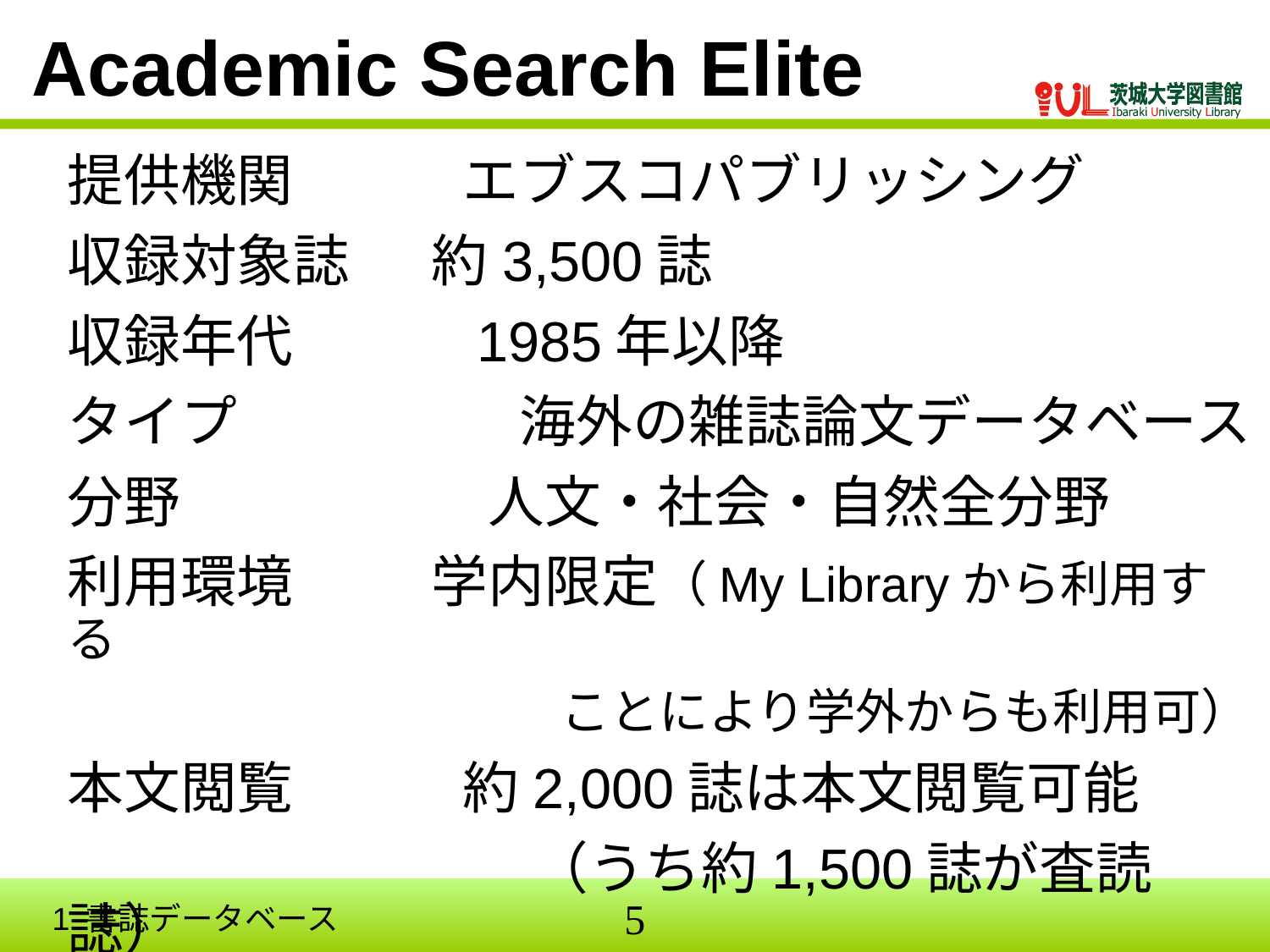

Academic Search Elite
提供機関　　　エブスコパブリッシング
収録対象誌　  約3,500誌
収録年代　　　1985年以降
タイプ　　　　　海外の雑誌論文データベース
分野　　　　　  人文・社会・自然全分野
利用環境　　  学内限定（My Libraryから利用する
　　　　　　　　　　ことにより学外からも利用可）
本文閲覧　　　約2,000誌は本文閲覧可能
　　　　　　　　 （うち約1,500誌が査読誌）
1.書誌データベース